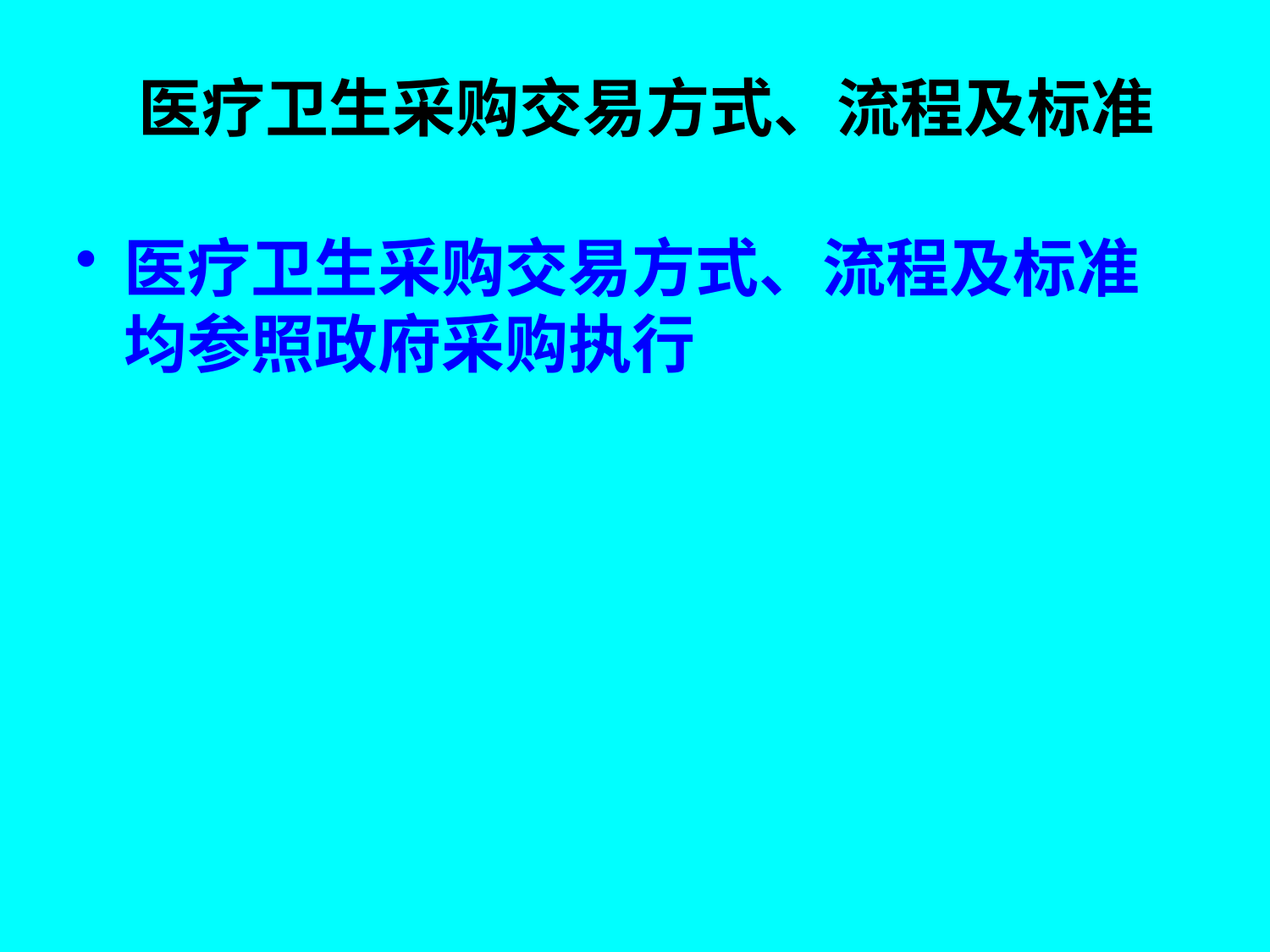

# 医疗卫生采购交易方式、流程及标准
医疗卫生采购交易方式、流程及标准均参照政府采购执行